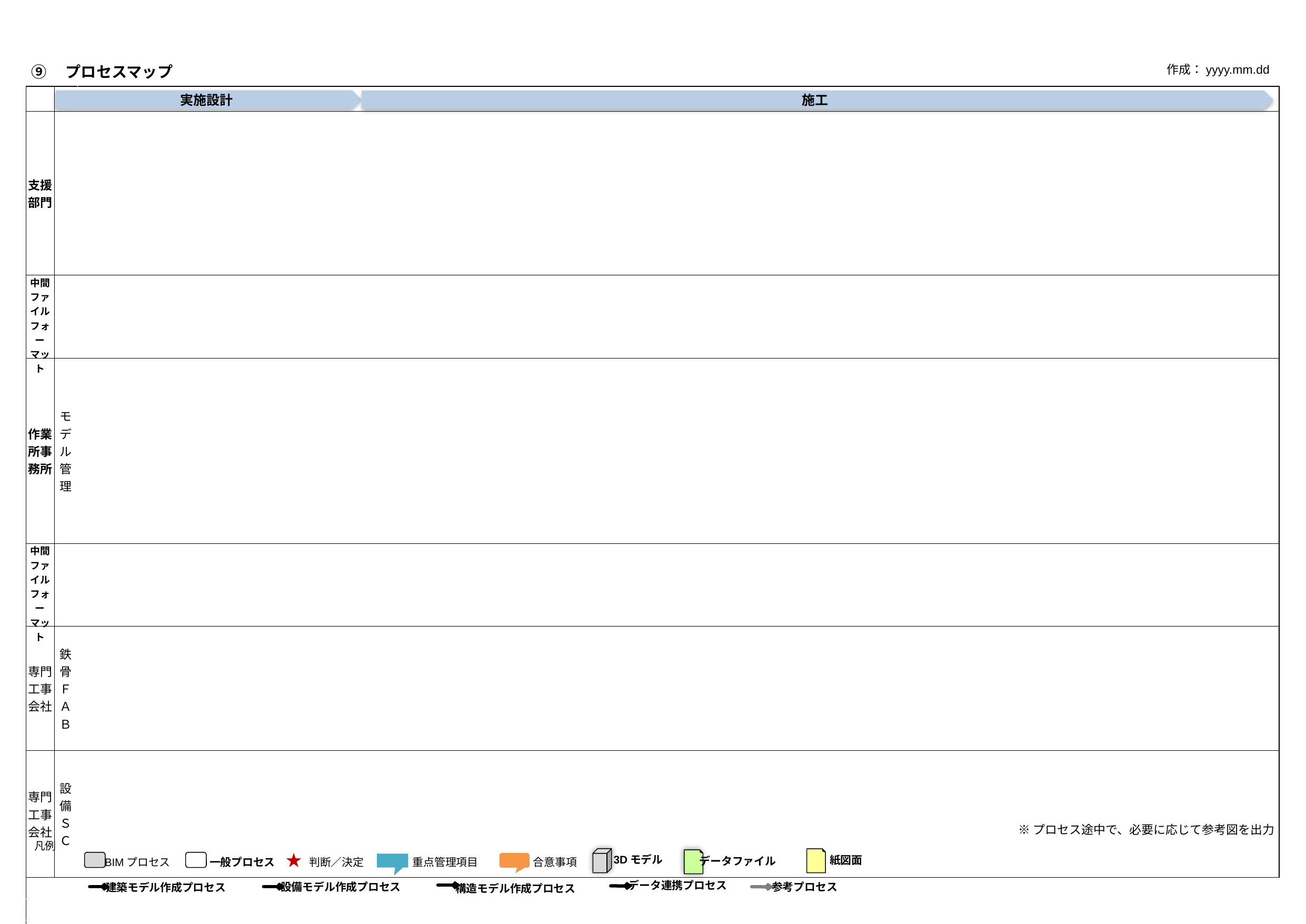

作成：yyyy.mm.dd
⑨　プロセスマップ
実施設計
施工
※プロセス途中で、必要に応じて参考図を出力
凡例
★

3Dモデル
紙図面

データファイル
BIMプロセス
一般プロセス
判断／決定
重点管理項目
合意事項

データ連携プロセス
参考プロセス
設備モデル作成プロセス
建築モデル作成プロセス
構造モデル作成プロセス